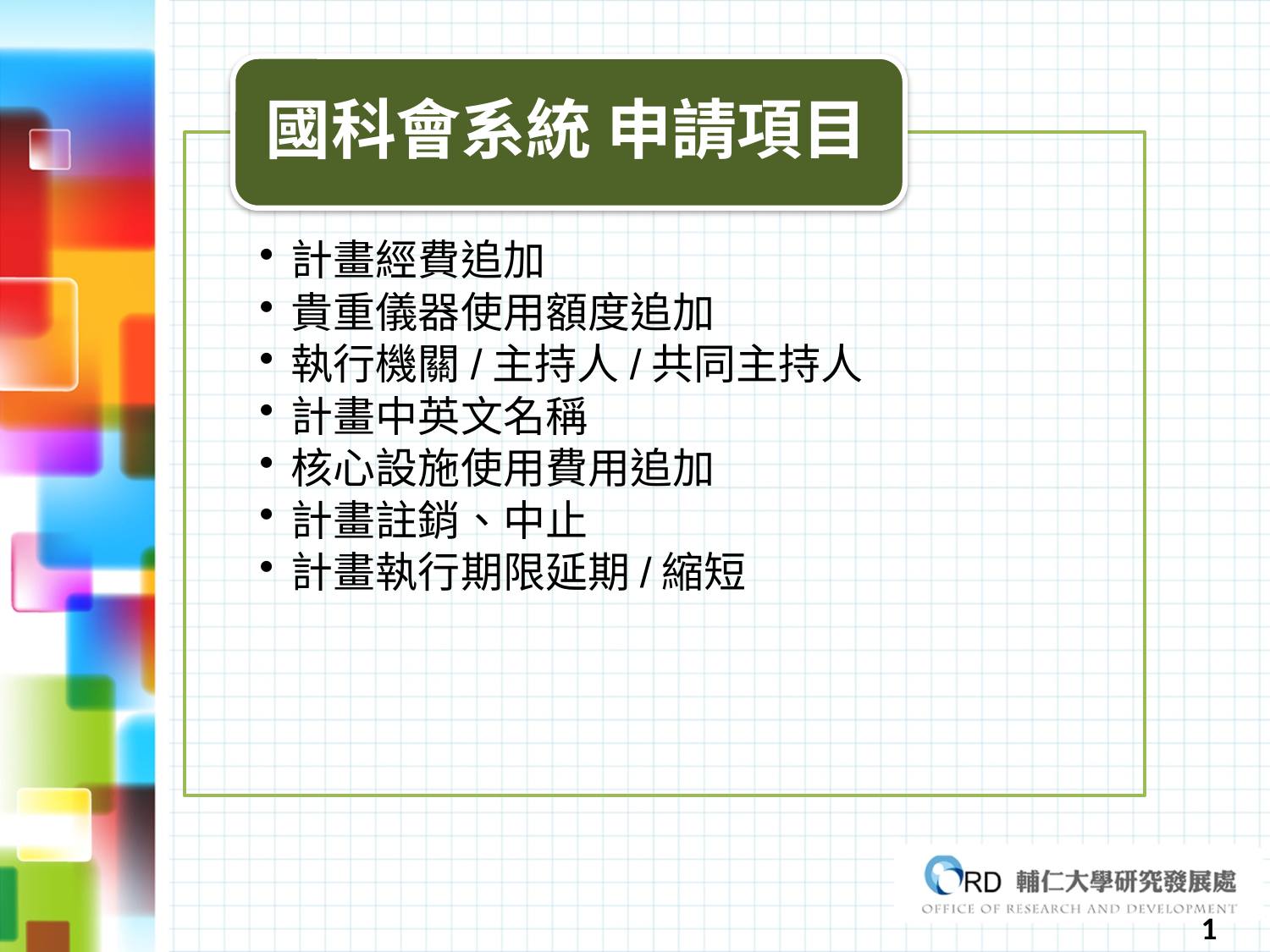

計畫經費追加
貴重儀器使用額度追加
執行機關/主持人/共同主持人
計畫中英文名稱
核心設施使用費用追加
計畫註銷、中止
計畫執行期限延期/縮短
國科會系統 申請項目
1